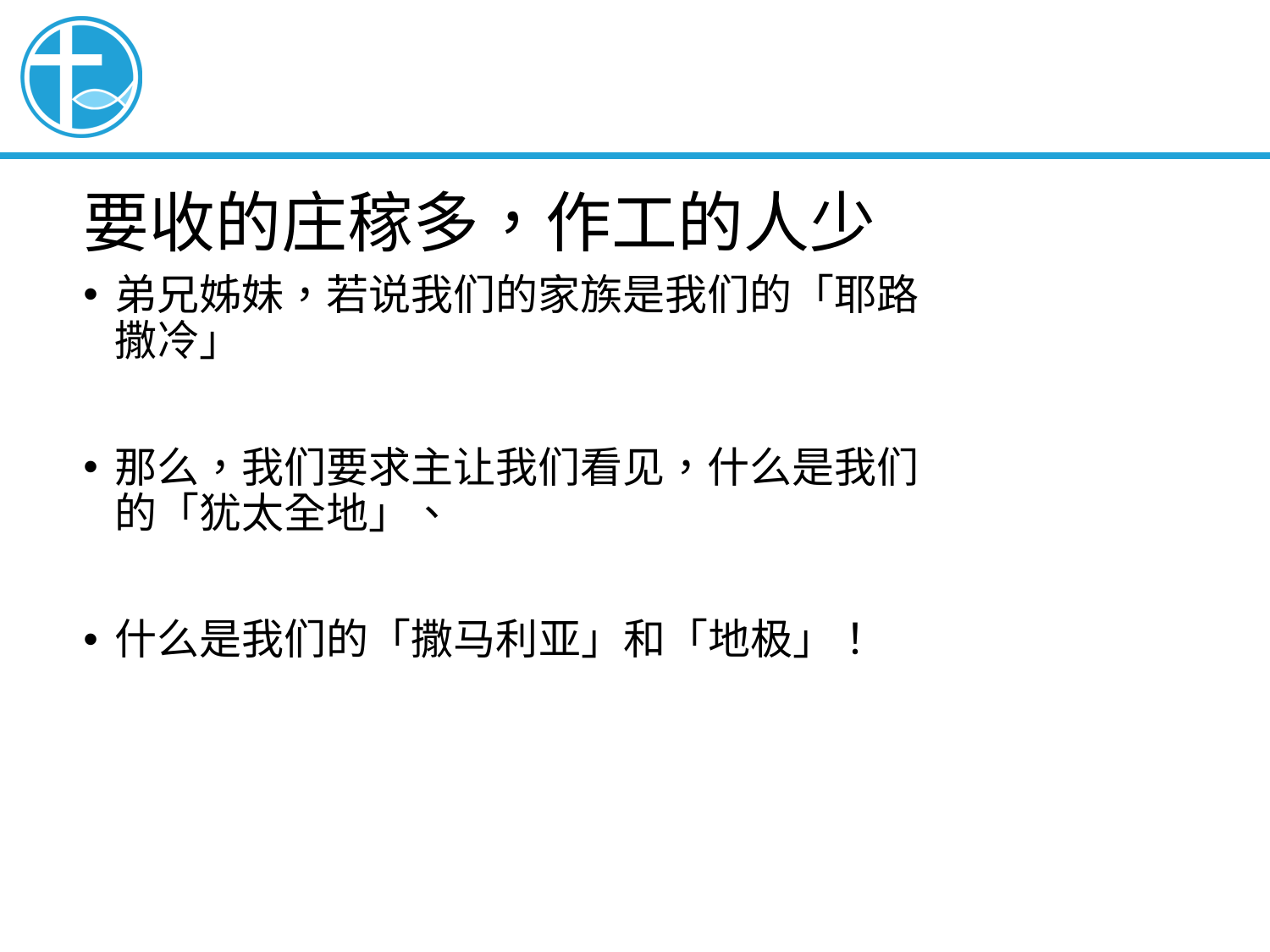

# 要收的庄稼多，作工的人少
弟兄姊妹，若说我们的家族是我们的「耶路撒冷」

那么，我们要求主让我们看见，什么是我们的「犹太全地」、

什么是我们的「撒马利亚」和「地极」！